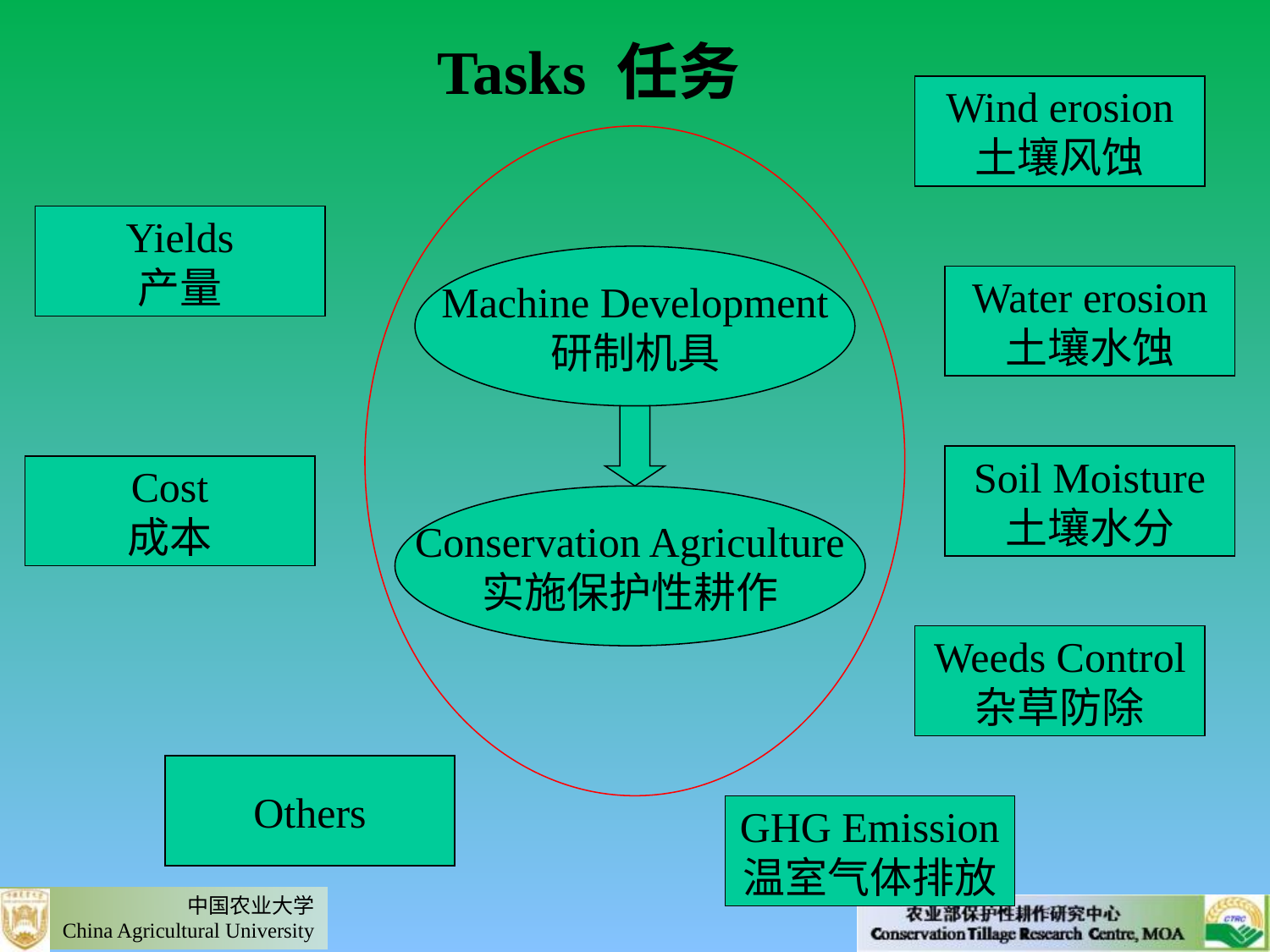

Tasks 任务
Wind erosion
土壤风蚀

Yields
产量
Machine Development
研制机具
Water erosion
土壤水蚀

Soil Moisture
土壤水分
Cost
成本
Conservation Agriculture
实施保护性耕作
Weeds Control
杂草防除
Others
GHG Emission
温室气体排放